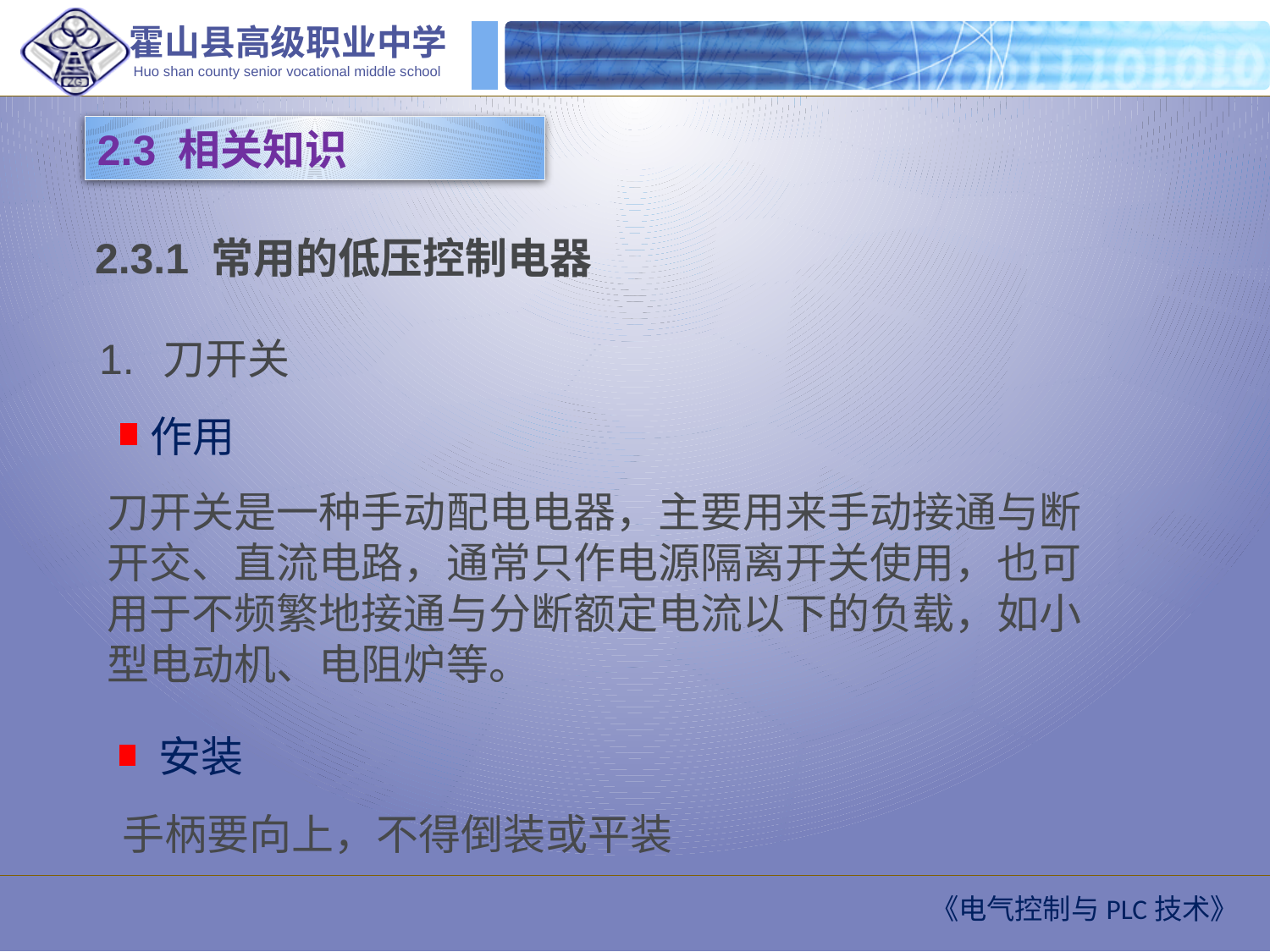

2.3 相关知识
2.3.1 常用的低压控制电器
刀开关
作用

刀开关是一种手动配电电器，主要用来手动接通与断开交、直流电路，通常只作电源隔离开关使用，也可用于不频繁地接通与分断额定电流以下的负载，如小型电动机、电阻炉等。
安装

手柄要向上，不得倒装或平装